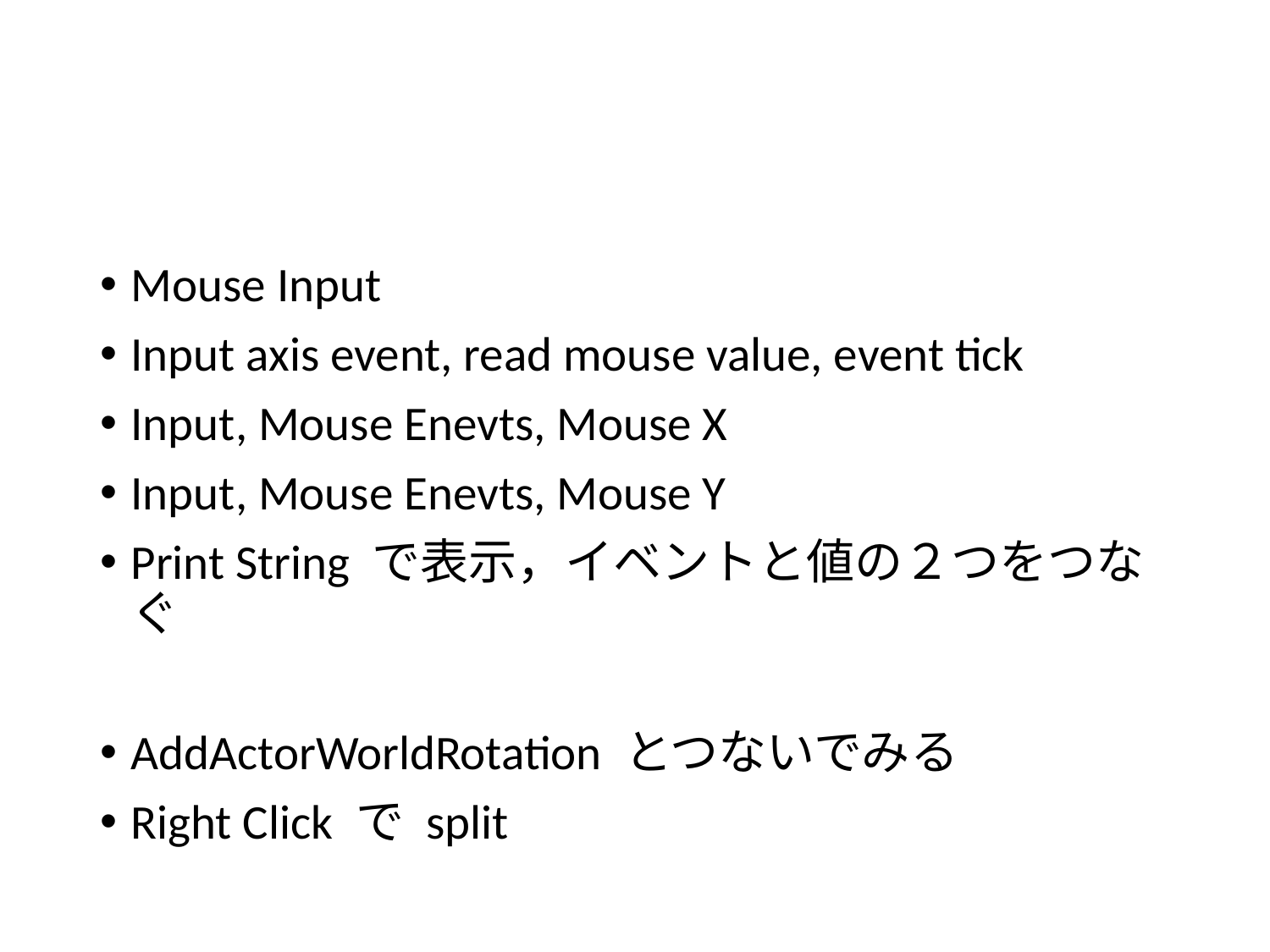

#
Mouse Input
Input axis event, read mouse value, event tick
Input, Mouse Enevts, Mouse X
Input, Mouse Enevts, Mouse Y
Print String で表示，イベントと値の２つをつなぐ

AddActorWorldRotation とつないでみる
Right Click で split